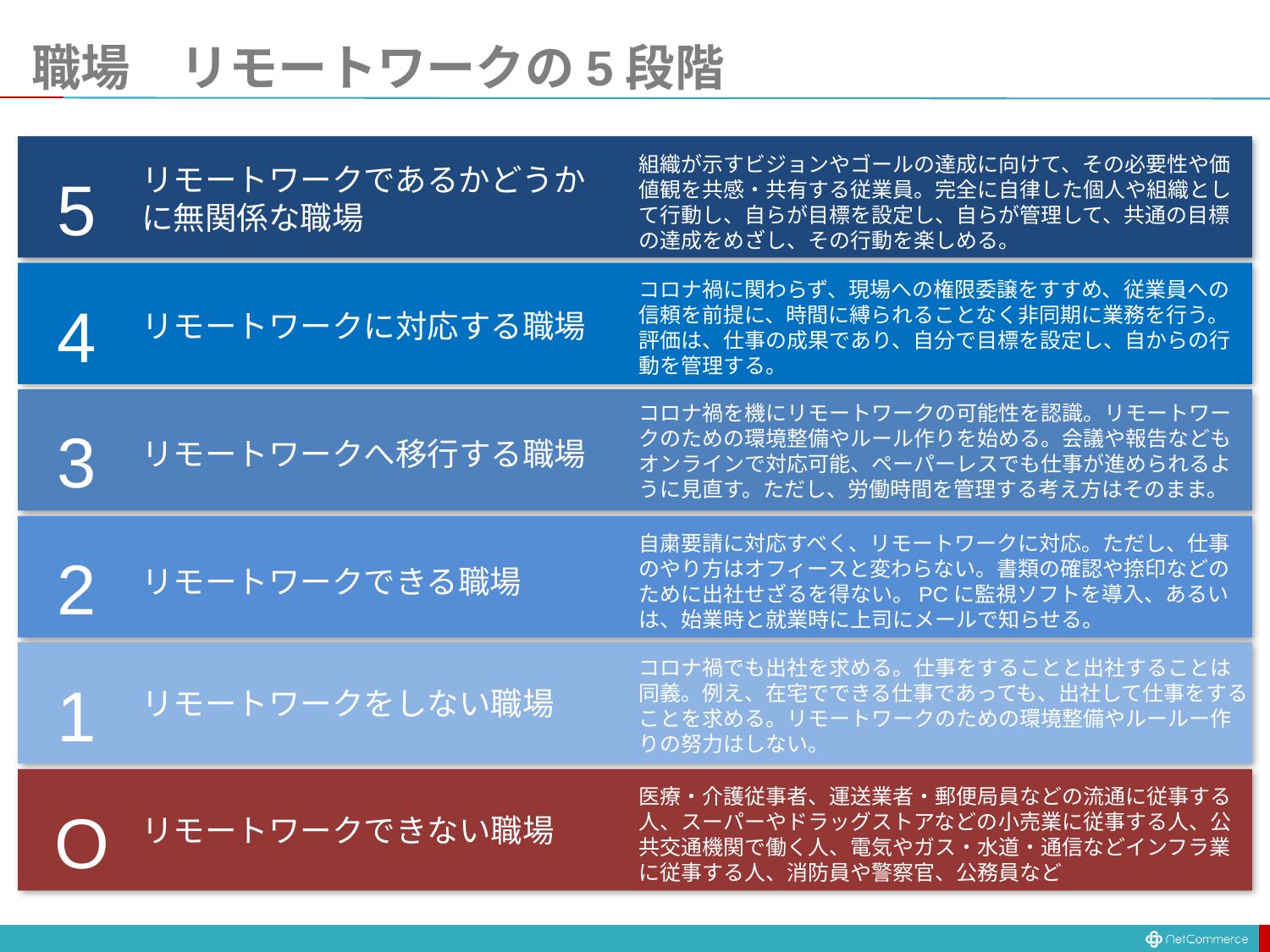

# 職場　リモートワークの5段階

組織が示すビジョンやゴールの達成に向けて、その必要性や価値観を共感・共有する従業員。完全に自律した個人や組織として行動し、自らが目標を設定し、自らが管理して、共通の目標の達成をめざし、その行動を楽しめる。
リモートワークであるかどうかに無関係な職場
5

コロナ禍に関わらず、現場への権限委譲をすすめ、従業員への信頼を前提に、時間に縛られることなく非同期に業務を行う。評価は、仕事の成果であり、自分で目標を設定し、自からの行動を管理する。
4
リモートワークに対応する職場

コロナ禍を機にリモートワークの可能性を認識。リモートワークのための環境整備やルール作りを始める。会議や報告などもオンラインで対応可能、ペーパーレスでも仕事が進められるように見直す。ただし、労働時間を管理する考え方はそのまま。
3
リモートワークへ移行する職場

自粛要請に対応すべく、リモートワークに対応。ただし、仕事のやり方はオフィースと変わらない。書類の確認や捺印などのために出社せざるを得ない。PCに監視ソフトを導入、あるいは、始業時と就業時に上司にメールで知らせる。
2
リモートワークできる職場

コロナ禍でも出社を求める。仕事をすることと出社することは同義。例え、在宅でできる仕事であっても、出社して仕事をすることを求める。リモートワークのための環境整備やルールー作りの努力はしない。
1
リモートワークをしない職場

医療・介護従事者、運送業者・郵便局員などの流通に従事する人、スーパーやドラッグストアなどの小売業に従事する人、公共交通機関で働く人、電気やガス・水道・通信などインフラ業に従事する人、消防員や警察官、公務員など
O
リモートワークできない職場